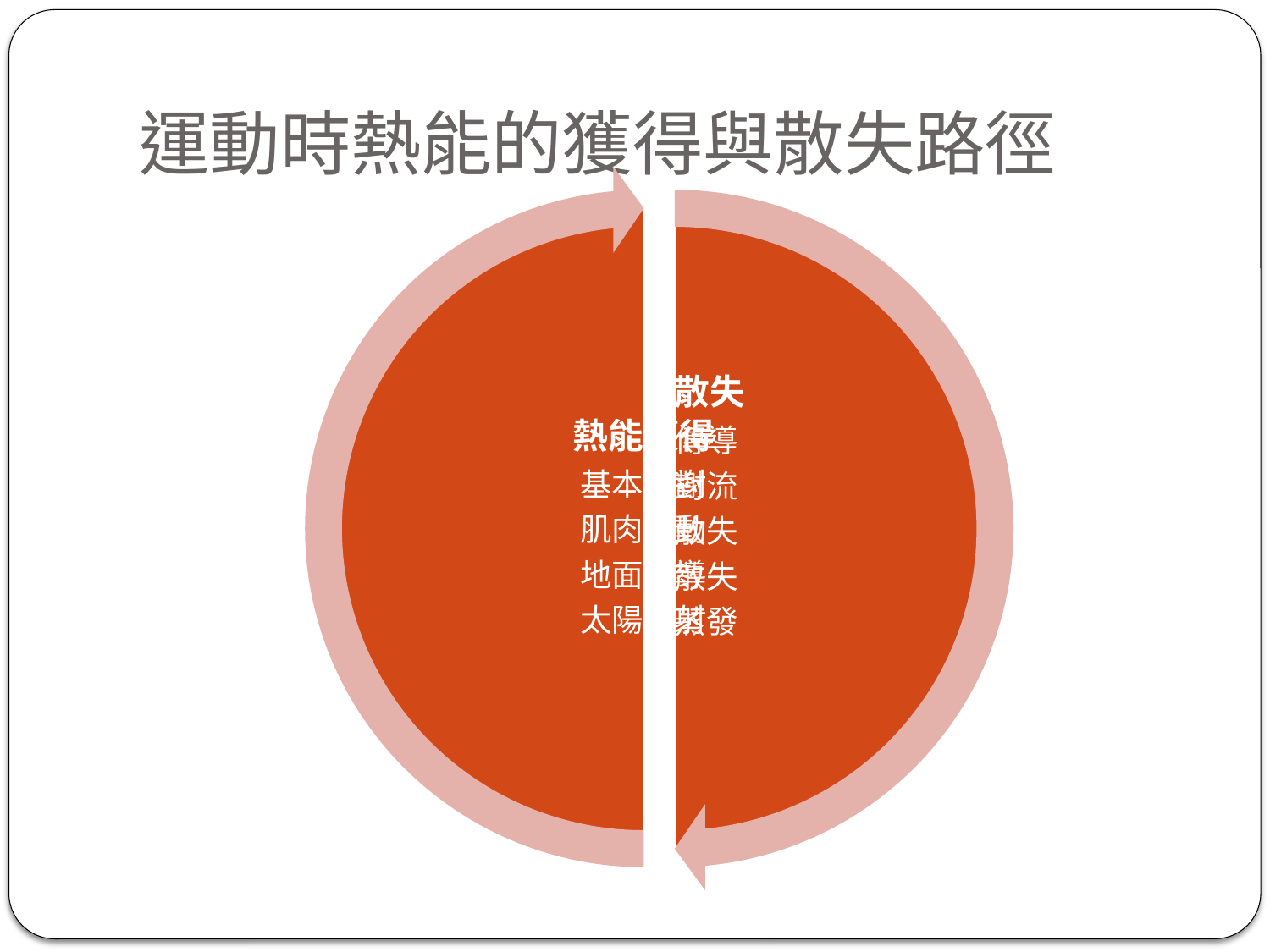

# 運動時熱能的獲得與散失路徑
熱的散失
體表傳導
空氣對流
輻射散失
呼吸散失
汗水蒸發

熱能獲得
基本代謝
肌肉活動
地面傳導
太陽輻射